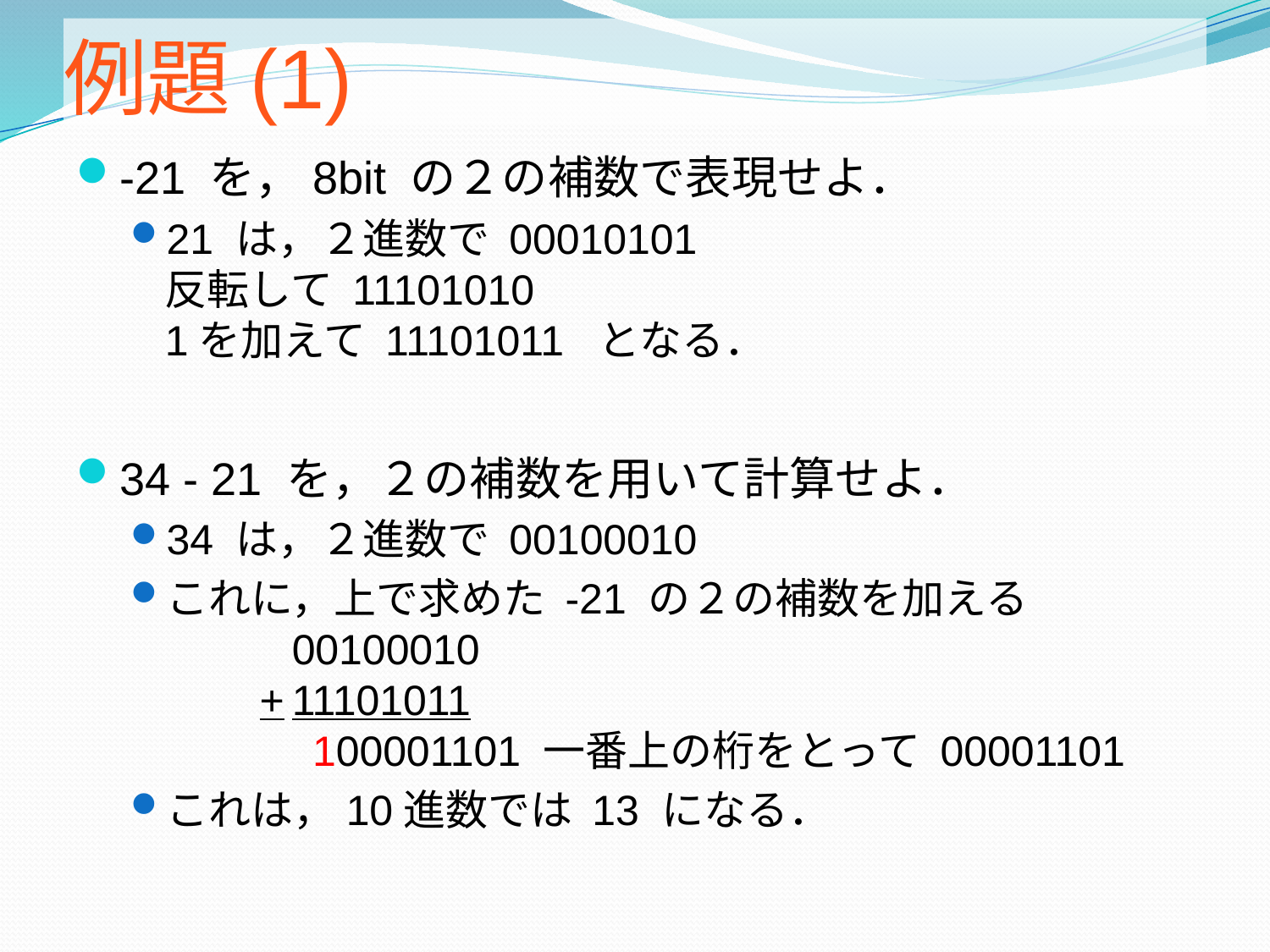

# 例題(1)
-21 を，8bit の２の補数で表現せよ．
21 は，２進数で 00010101
反転して 11101010
1を加えて 11101011  となる．

34 - 21 を，２の補数を用いて計算せよ．
34 は，２進数で 00100010
これに，上で求めた -21 の２の補数を加える
     	00100010
　　+	11101011
  　　  100001101 一番上の桁をとって 00001101
これは，10進数では 13 になる．